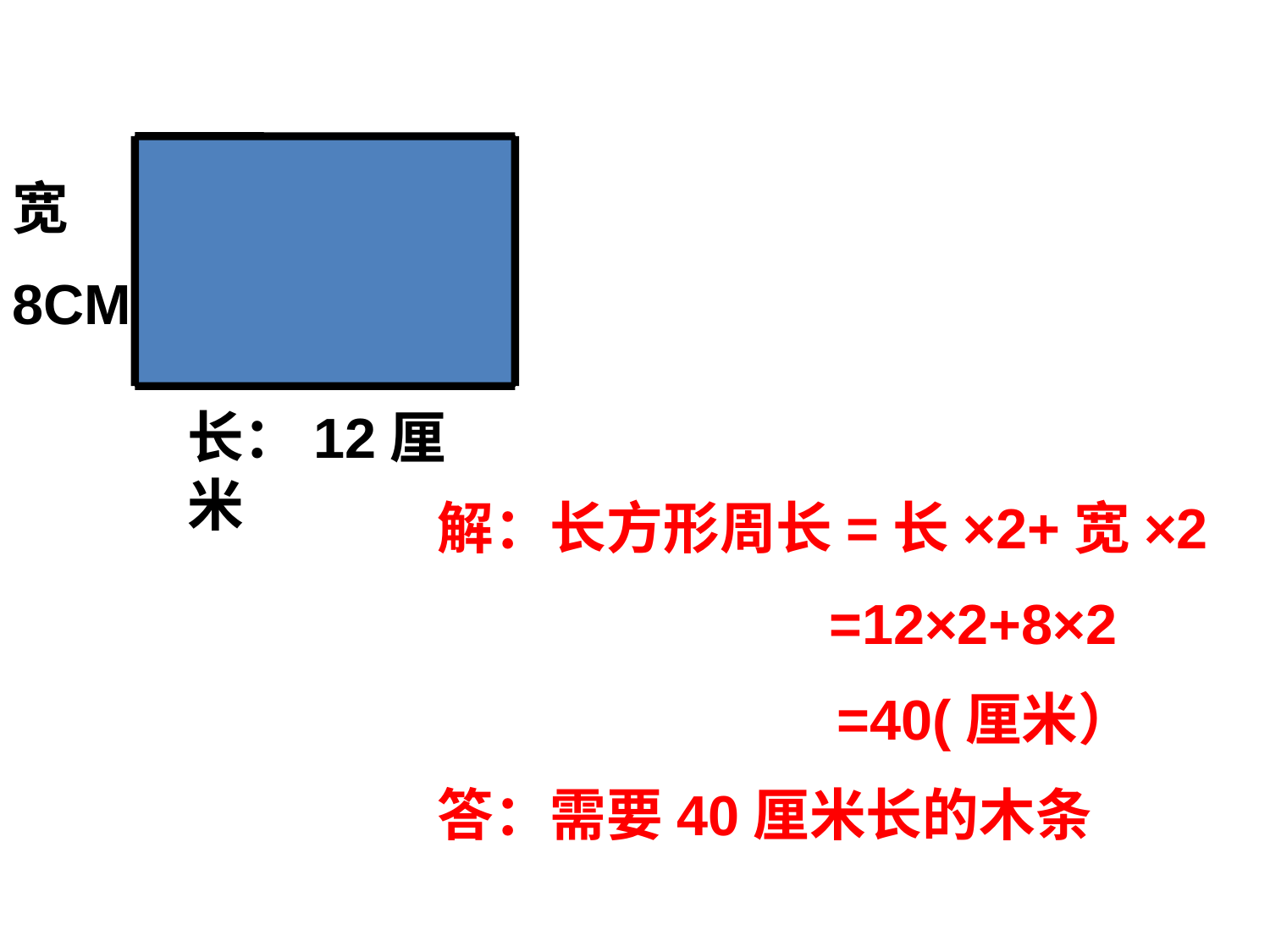

宽
8CM

长：12厘米
解：长方形周长=长×2+宽×2
                         =12×2+8×2
                                             =40(厘米）
答：需要40厘米长的木条